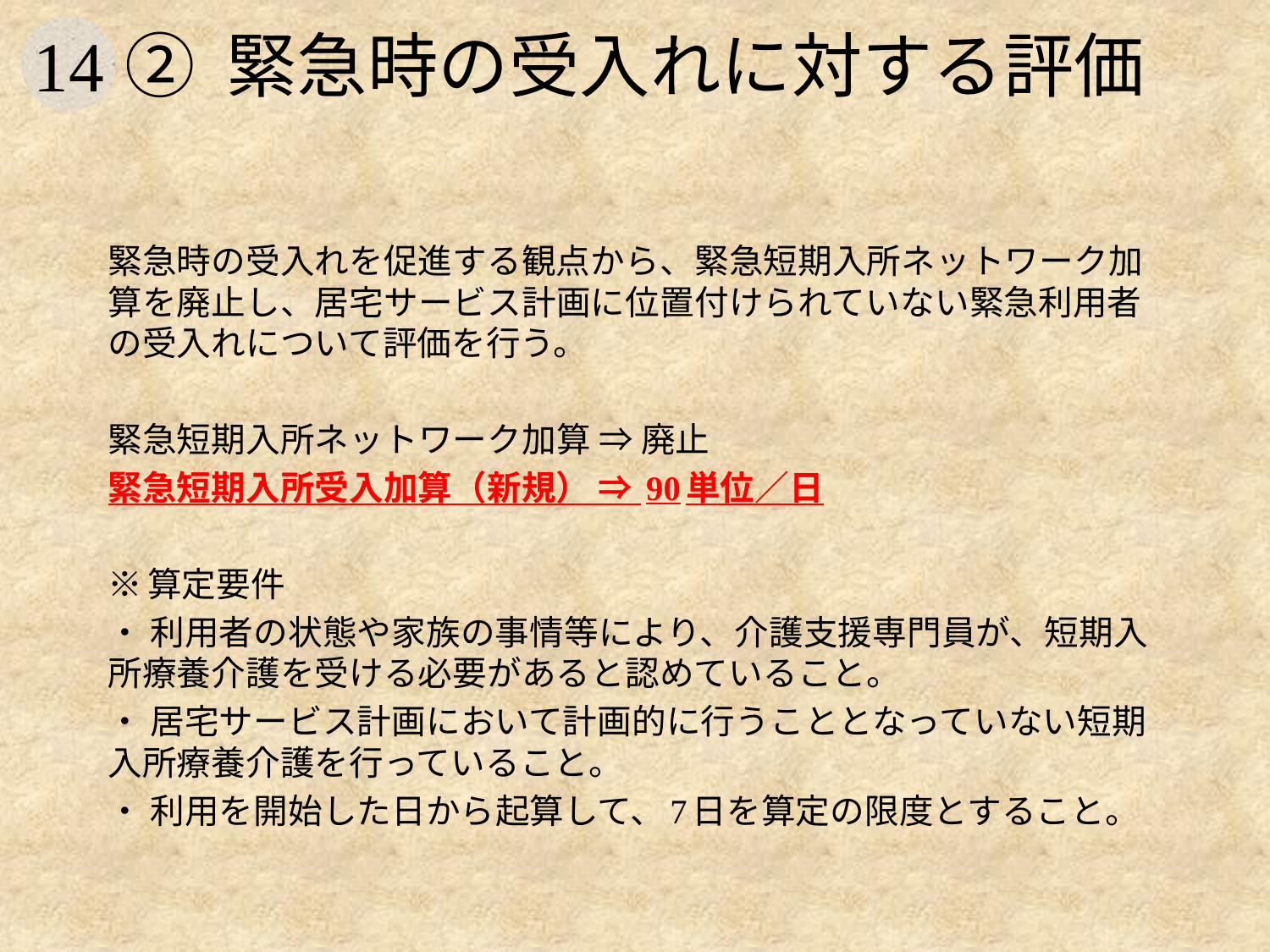

# ② 緊急時の受入れに対する評価
緊急時の受入れを促進する観点から、緊急短期入所ネットワーク加算を廃止し、居宅サービス計画に位置付けられていない緊急利用者の受入れについて評価を行う。

緊急短期入所ネットワーク加算 ⇒ 廃止
緊急短期入所受入加算（新規） ⇒ 90単位／日

※算定要件
・ 利用者の状態や家族の事情等により、介護支援専門員が、短期入所療養介護を受ける必要があると認めていること。
・ 居宅サービス計画において計画的に行うこととなっていない短期入所療養介護を行っていること。
・ 利用を開始した日から起算して、7日を算定の限度とすること。